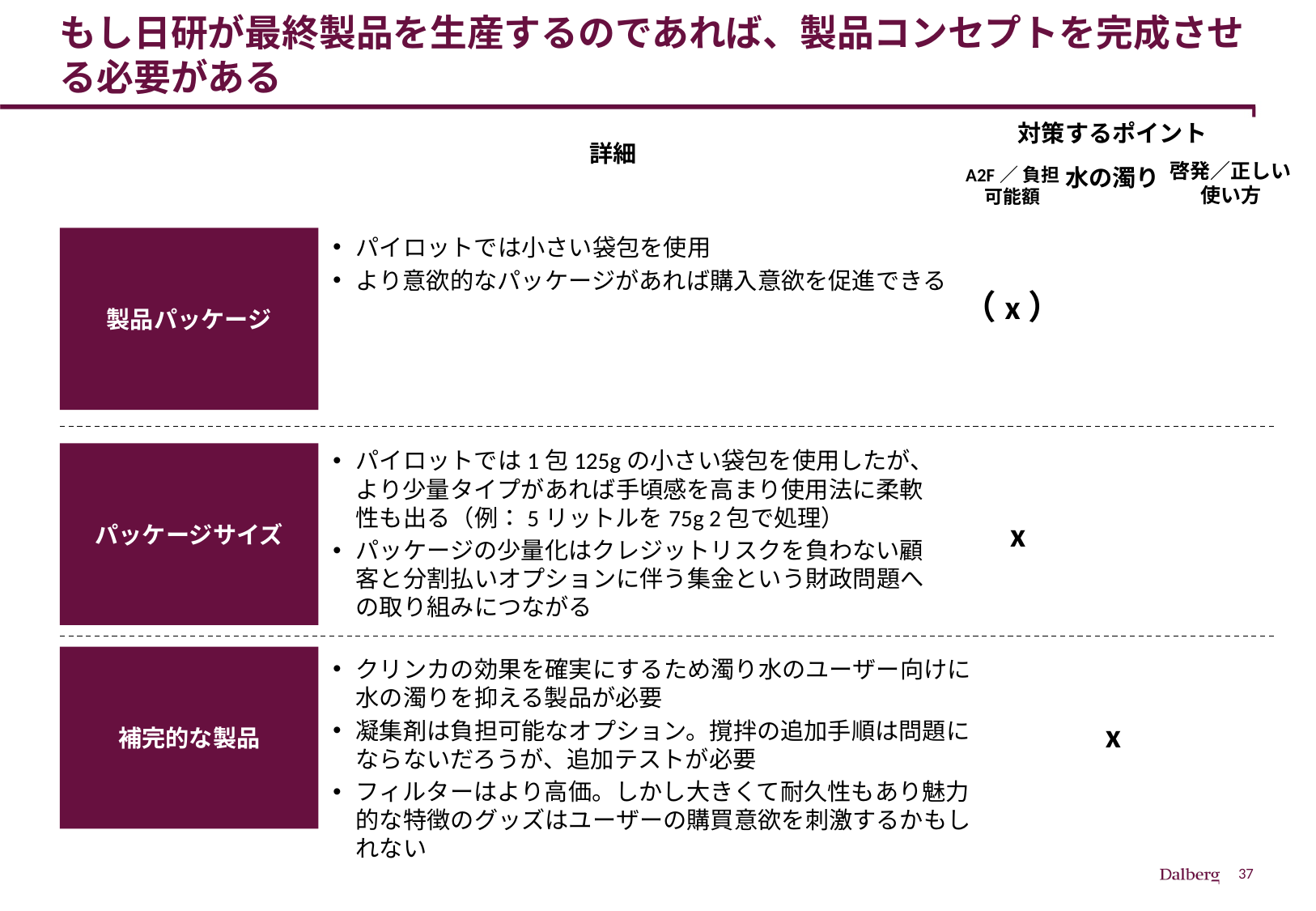

# もし日研が最終製品を生産するのであれば、製品コンセプトを完成させる必要がある
対策するポイント
詳細
啓発／正しい使い方
A2F／ 負担可能額
水の濁り
製品パッケージ
パイロットでは小さい袋包を使用
より意欲的なパッケージがあれば購入意欲を促進できる
（x）
パッケージサイズ
パイロットでは1包125gの小さい袋包を使用したが、より少量タイプがあれば手頃感を高まり使用法に柔軟性も出る（例：5リットルを75g 2包で処理）
パッケージの少量化はクレジットリスクを負わない顧客と分割払いオプションに伴う集金という財政問題への取り組みにつながる
x
補完的な製品
クリンカの効果を確実にするため濁り水のユーザー向けに水の濁りを抑える製品が必要
凝集剤は負担可能なオプション。撹拌の追加手順は問題にならないだろうが、追加テストが必要
フィルターはより高価。しかし大きくて耐久性もあり魅力的な特徴のグッズはユーザーの購買意欲を刺激するかもしれない
x